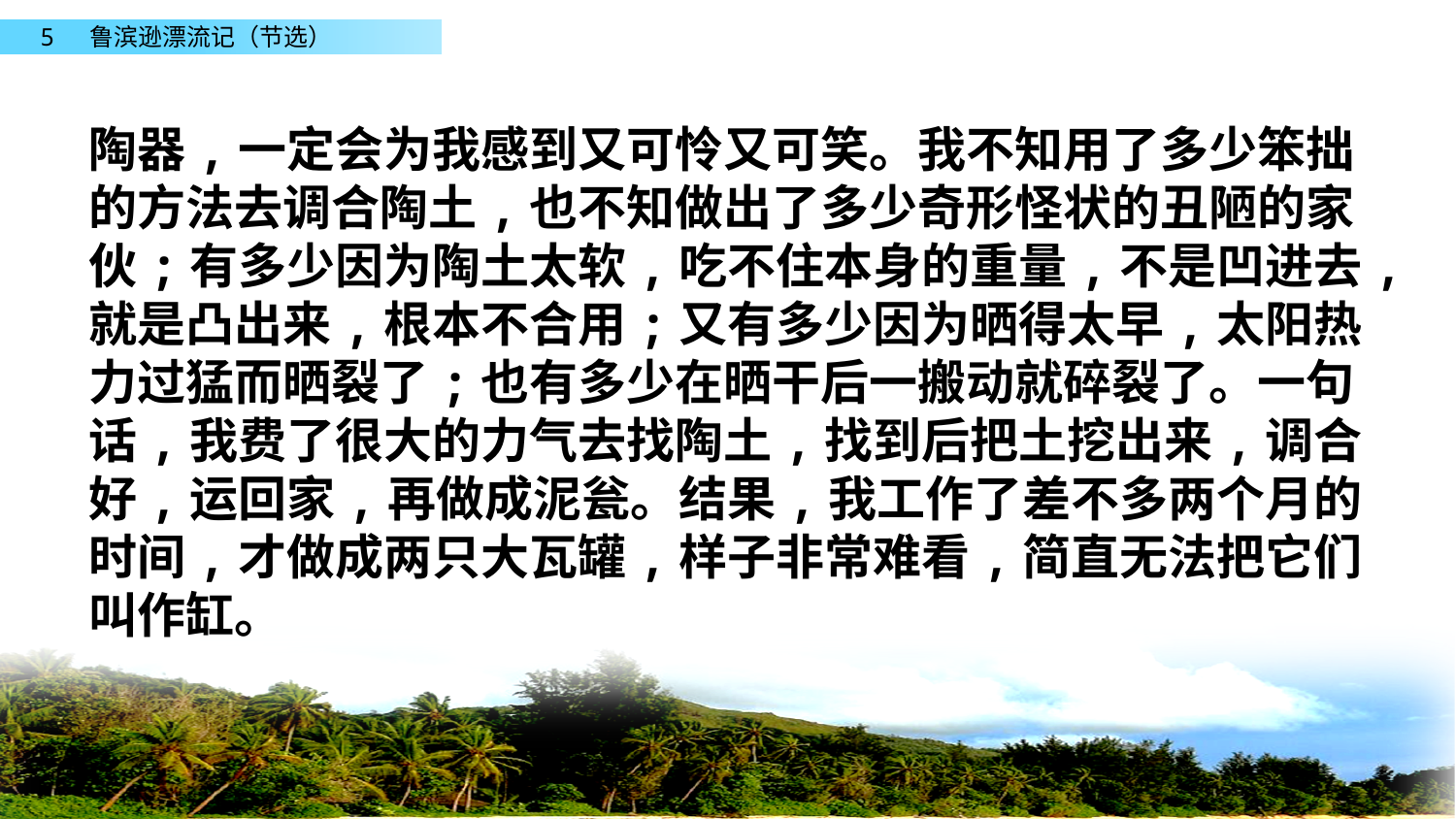

陶器,一定会为我感到又可怜又可笑。我不知用了多少笨拙的方法去调合陶土,也不知做出了多少奇形怪状的丑陋的家伙;有多少因为陶土太软,吃不住本身的重量,不是凹进去,就是凸出来,根本不合用;又有多少因为晒得太早,太阳热力过猛而晒裂了;也有多少在晒干后一搬动就碎裂了。一句话,我费了很大的力气去找陶土,找到后把土挖出来,调合好,运回家,再做成泥瓮。结果,我工作了差不多两个月的时间,才做成两只大瓦罐,样子非常难看,简直无法把它们叫作缸。